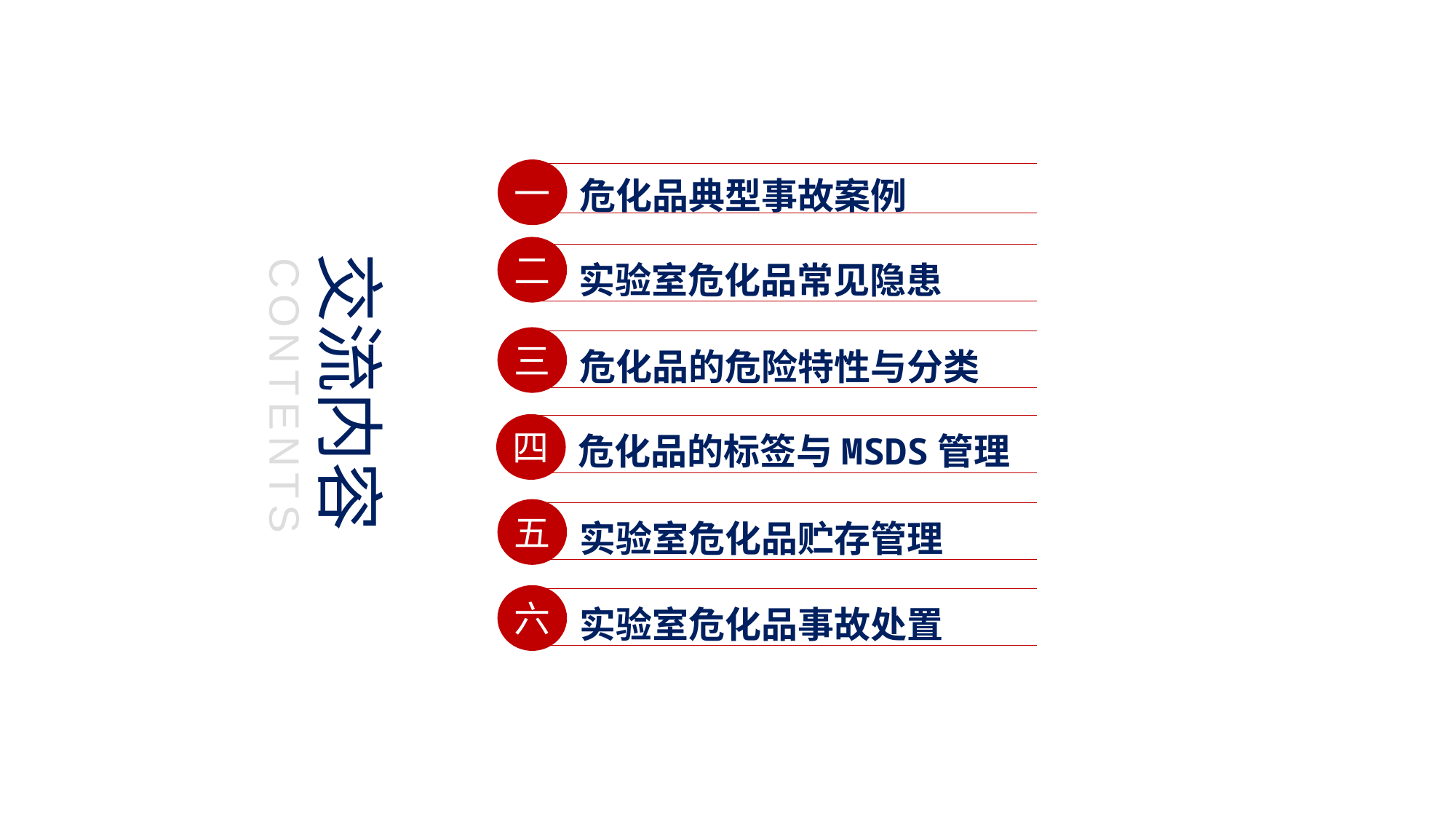

一
危化品典型事故案例
交流内容
二
实验室危化品常见隐患
三
危化品的危险特性与分类
CONTENTS
四
危化品的标签与MSDS管理
五
实验室危化品贮存管理
六
实验室危化品事故处置